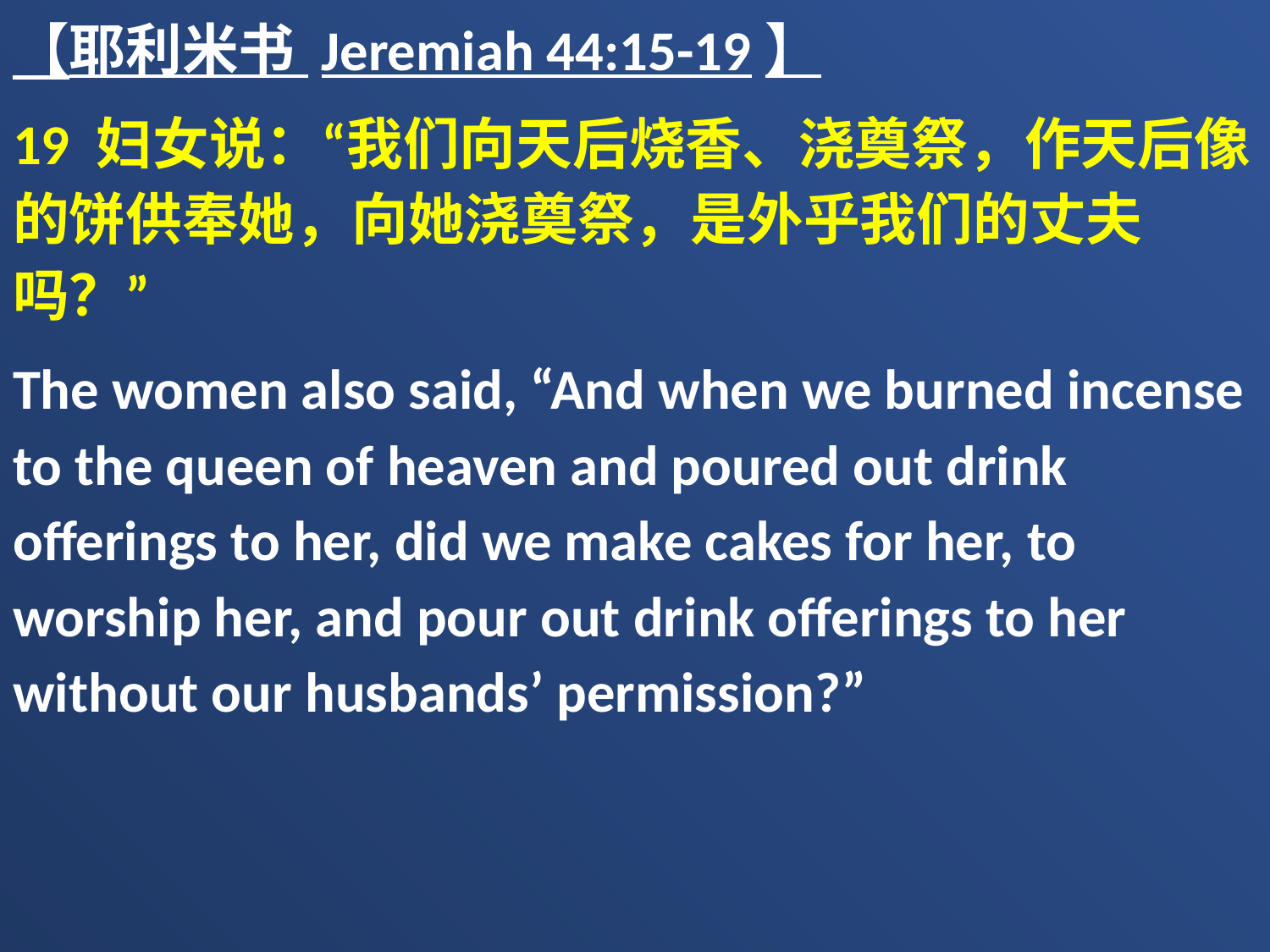

【耶利米书 Jeremiah 44:15-19】
19 妇女说：“我们向天后烧香、浇奠祭，作天后像的饼供奉她，向她浇奠祭，是外乎我们的丈夫吗？”
The women also said, “And when we burned incense to the queen of heaven and poured out drink offerings to her, did we make cakes for her, to worship her, and pour out drink offerings to her without our husbands’ permission?”